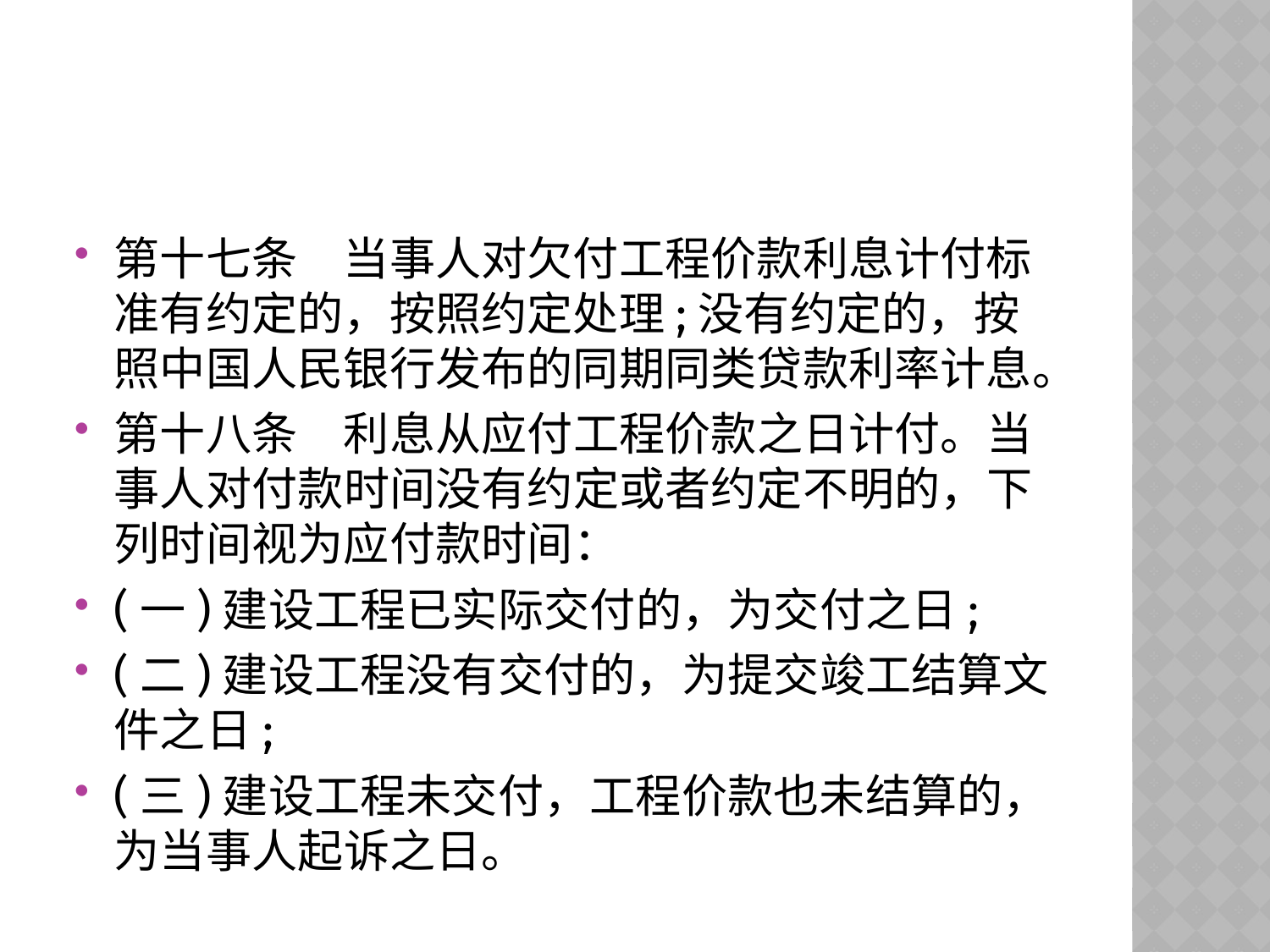

#
第十七条　当事人对欠付工程价款利息计付标准有约定的，按照约定处理;没有约定的，按照中国人民银行发布的同期同类贷款利率计息。
第十八条　利息从应付工程价款之日计付。当事人对付款时间没有约定或者约定不明的，下列时间视为应付款时间：
(一)建设工程已实际交付的，为交付之日;
(二)建设工程没有交付的，为提交竣工结算文件之日;
(三)建设工程未交付，工程价款也未结算的，为当事人起诉之日。